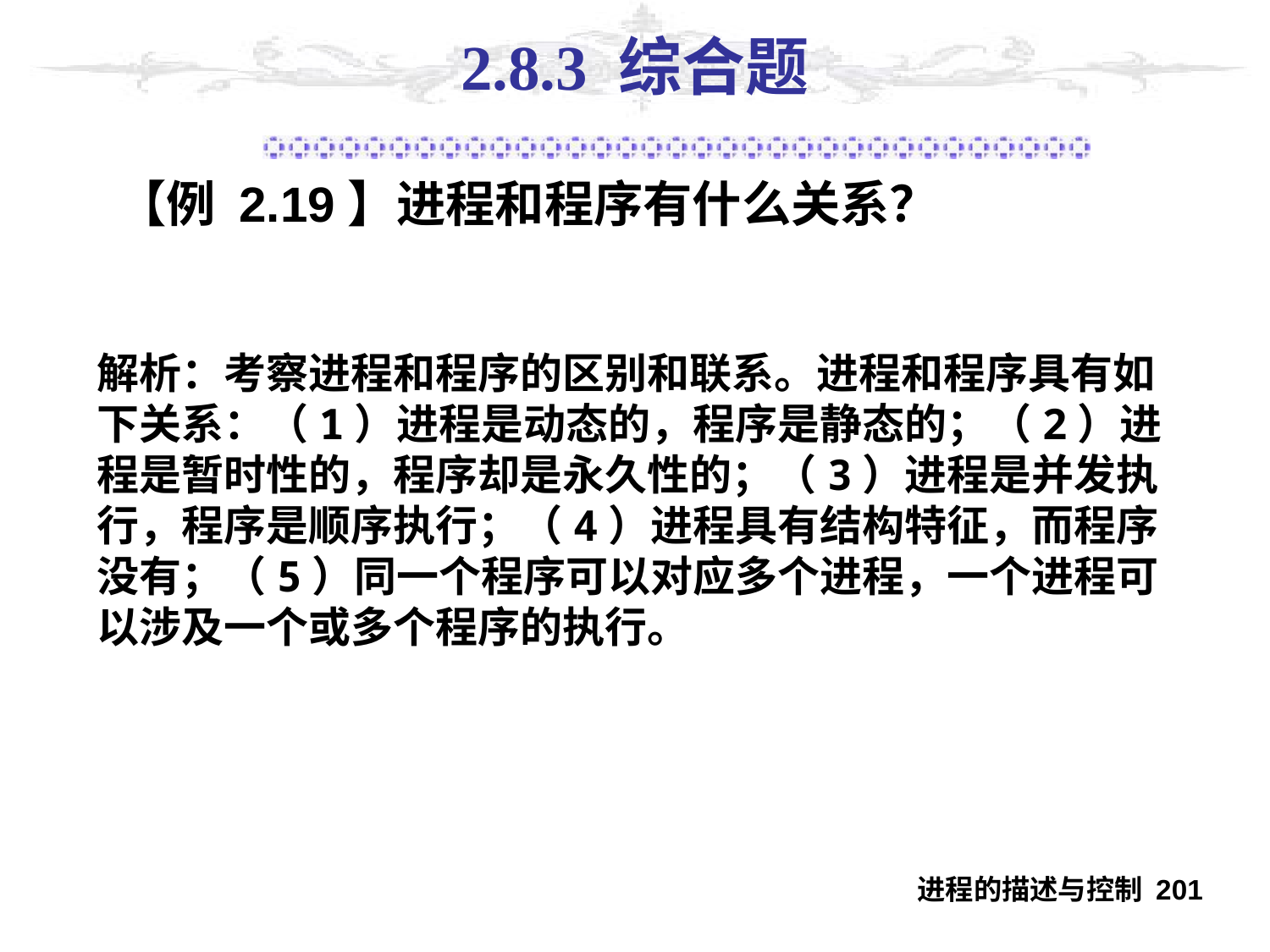

# 2.8.3 综合题
【例 2.19】进程和程序有什么关系？
解析：考察进程和程序的区别和联系。进程和程序具有如下关系：（1）进程是动态的，程序是静态的；（2）进程是暂时性的，程序却是永久性的；（3）进程是并发执行，程序是顺序执行；（4）进程具有结构特征，而程序没有；（5）同一个程序可以对应多个进程，一个进程可以涉及一个或多个程序的执行。